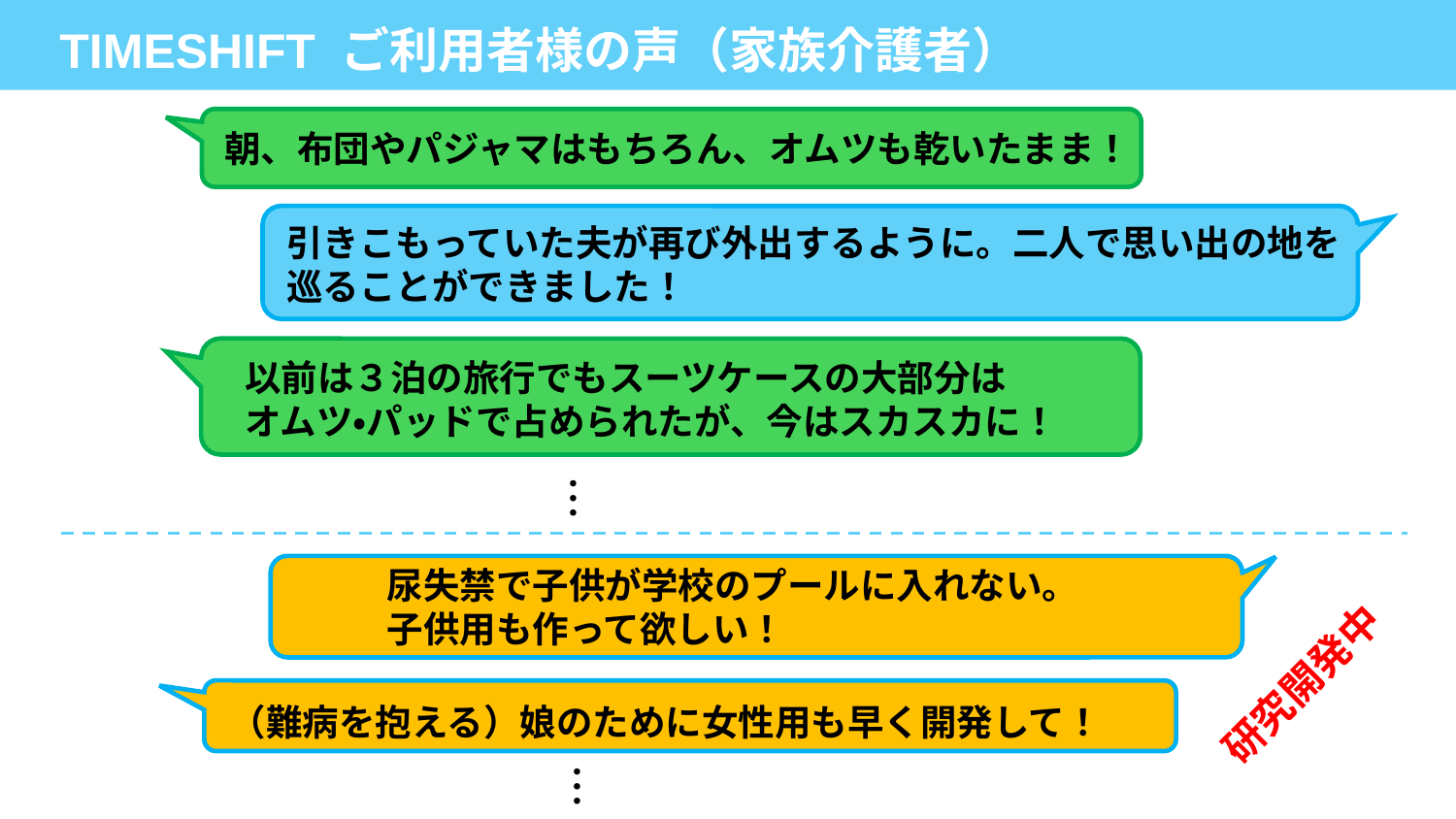

TIMESHIFT ご利用者様の声（家族介護者）

朝、布団やパジャマはもちろん、オムツも乾いたまま！

引きこもっていた夫が再び外出するように。二人で思い出の地を
巡ることができました！

以前は３泊の旅行でもスーツケースの大部分は
オムツ・パッドで占められたが、今はスカスカに！
…

尿失禁で子供が学校のプールに入れない。
子供用も作って欲しい！
研究開発中

（難病を抱える）娘のために女性用も早く開発して！
…